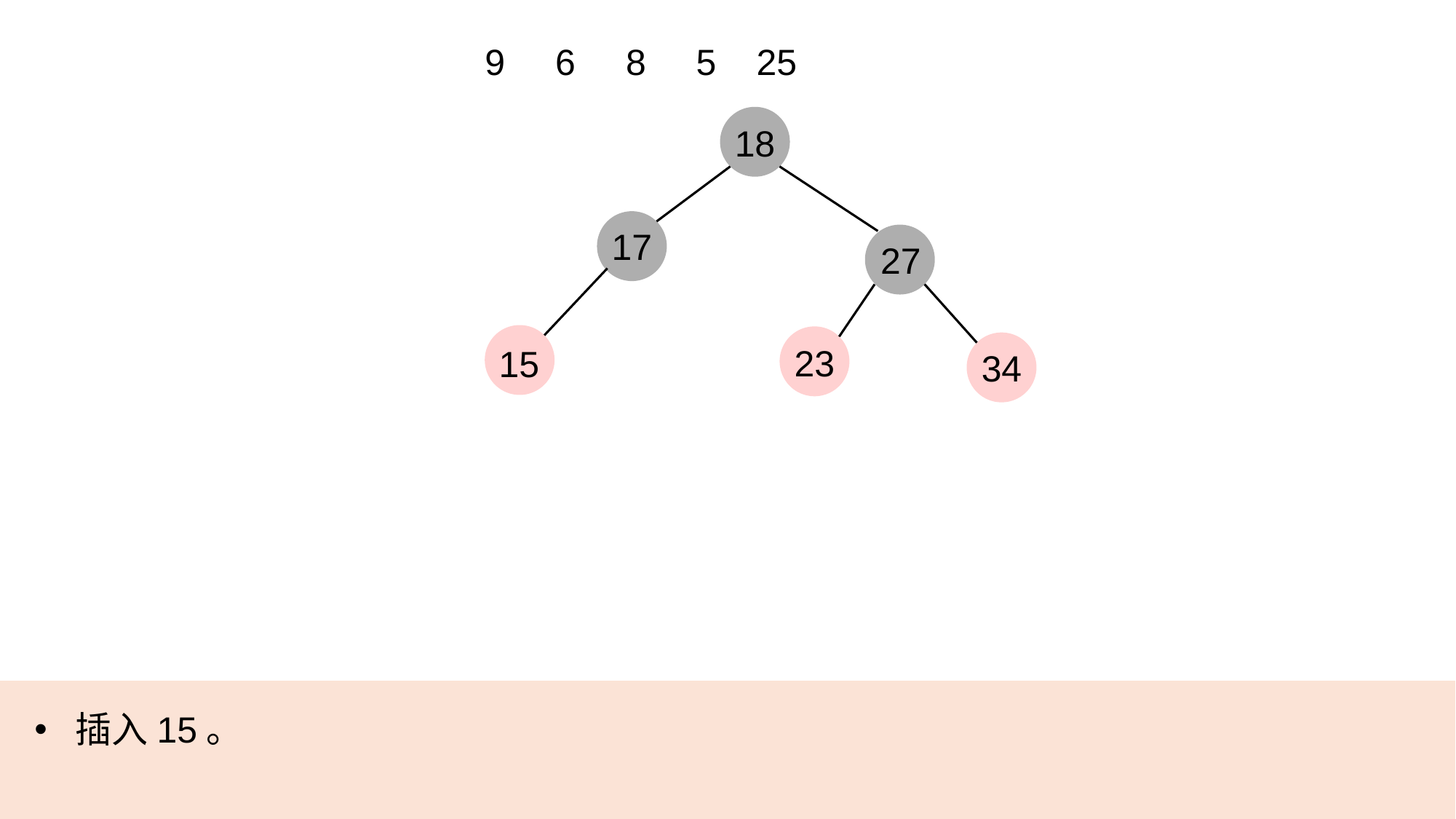

9
6
8
5
25

18

17

27

23
15
34

插入15。